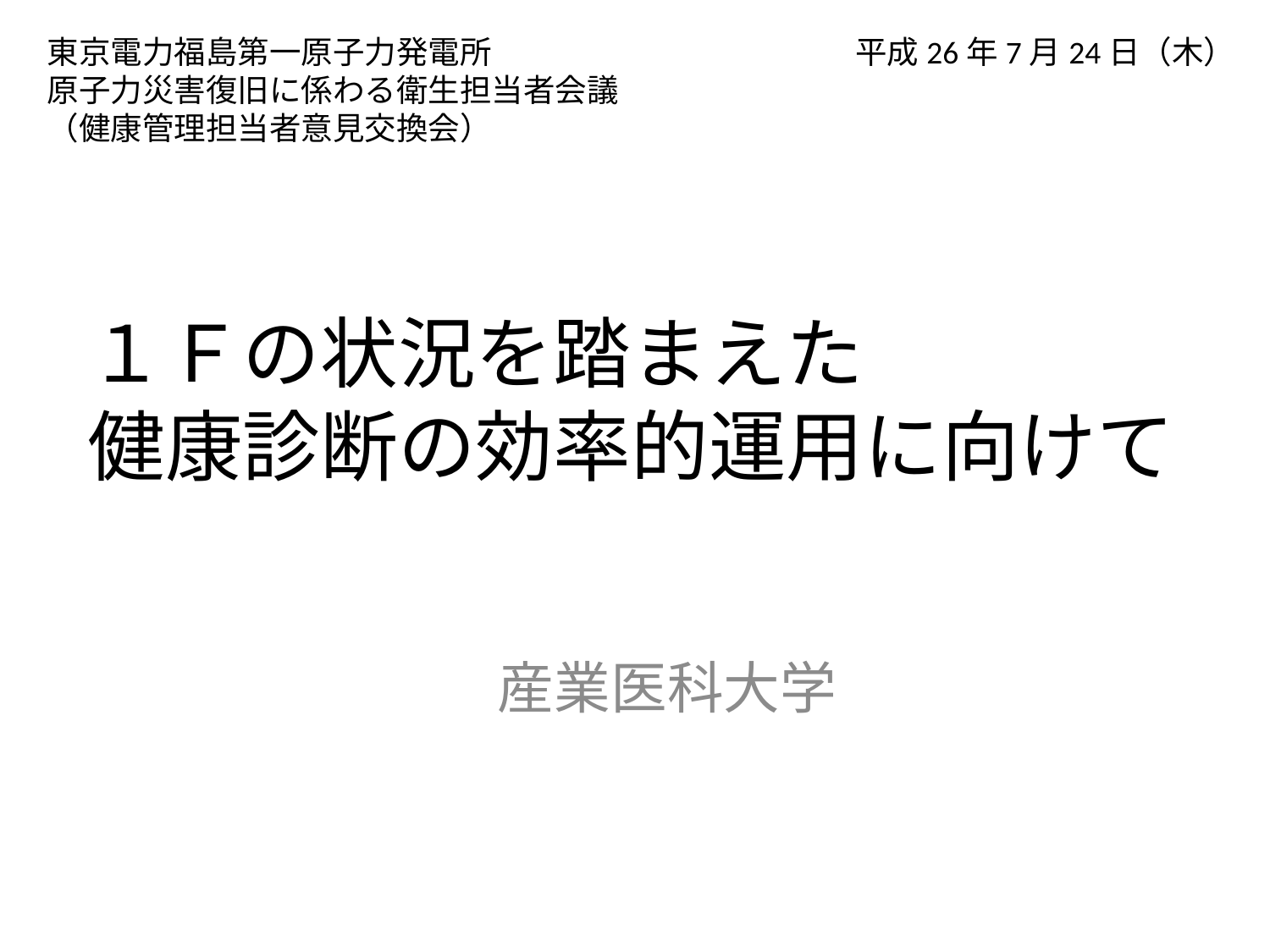

東京電力福島第一原子力発電所
原子力災害復旧に係わる衛生担当者会議
（健康管理担当者意見交換会）
平成26年7月24日（木）
# １Ｆの状況を踏まえた 健康診断の効率的運用に向けて
産業医科大学